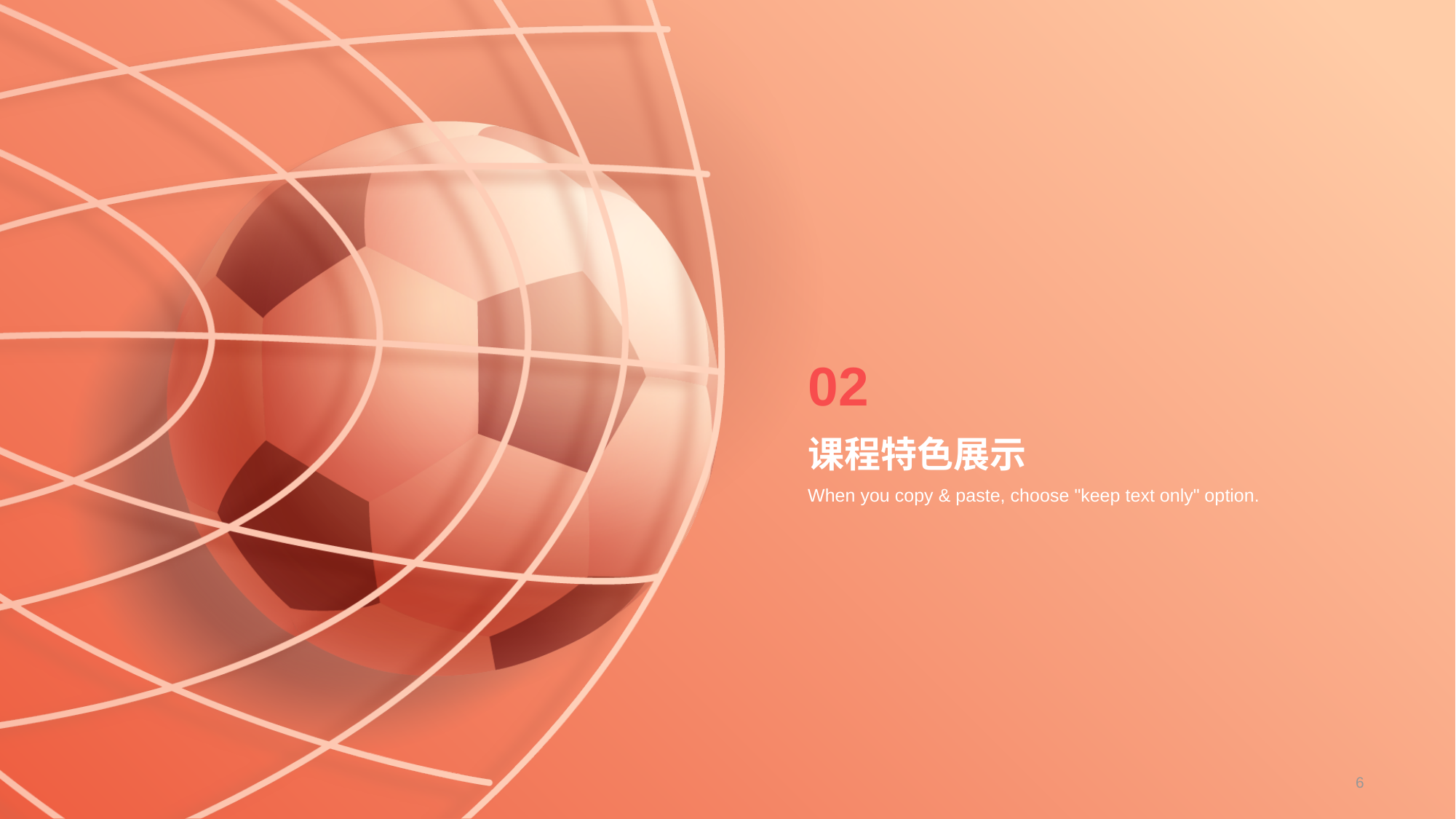

02
# 课程特色展示
When you copy & paste, choose "keep text only" option.
6